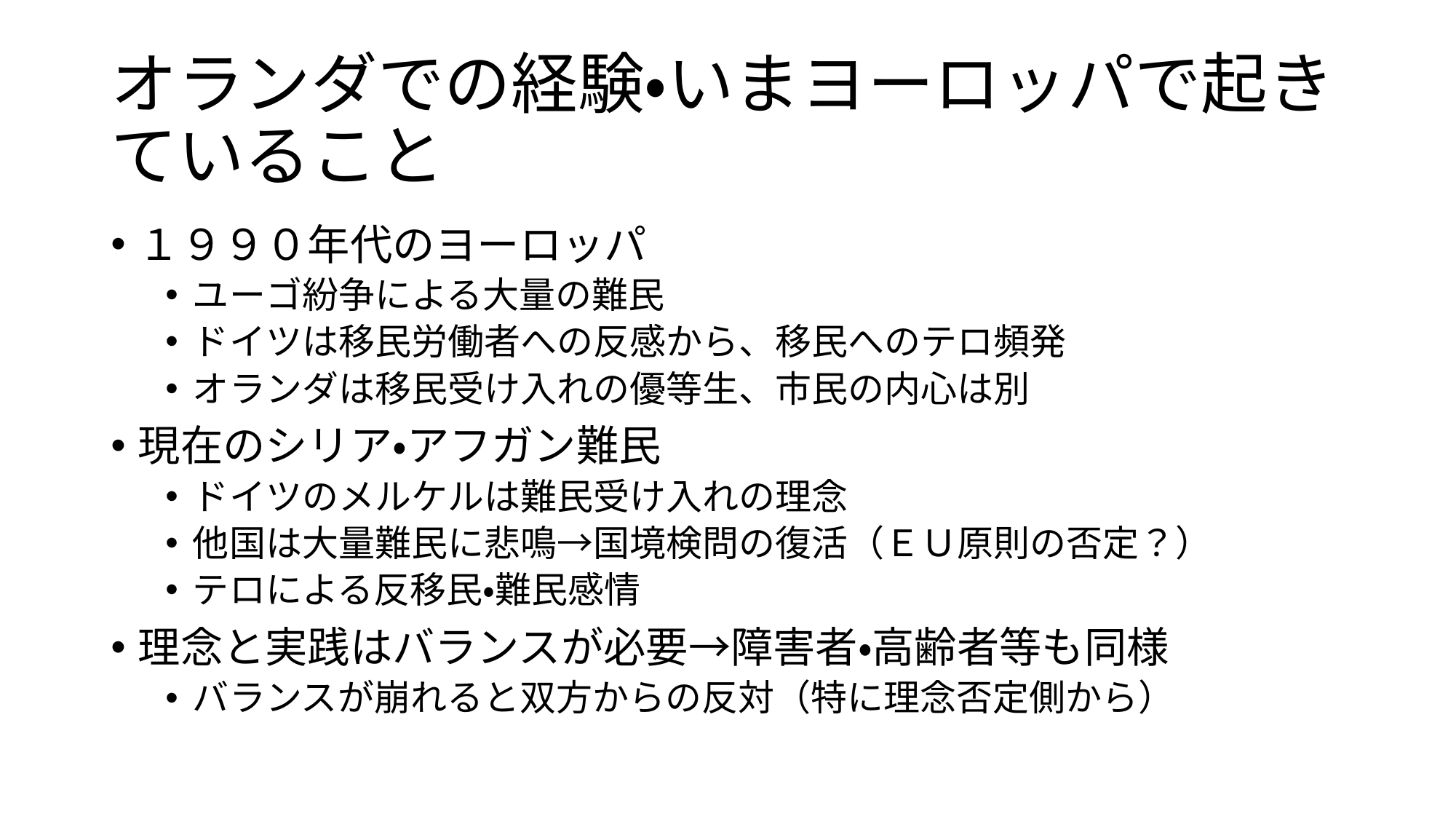

# オランダでの経験・いまヨーロッパで起きていること
１９９０年代のヨーロッパ
ユーゴ紛争による大量の難民
ドイツは移民労働者への反感から、移民へのテロ頻発
オランダは移民受け入れの優等生、市民の内心は別
現在のシリア・アフガン難民
ドイツのメルケルは難民受け入れの理念
他国は大量難民に悲鳴→国境検問の復活（ＥＵ原則の否定？）
テロによる反移民・難民感情
理念と実践はバランスが必要→障害者・高齢者等も同様
バランスが崩れると双方からの反対（特に理念否定側から）